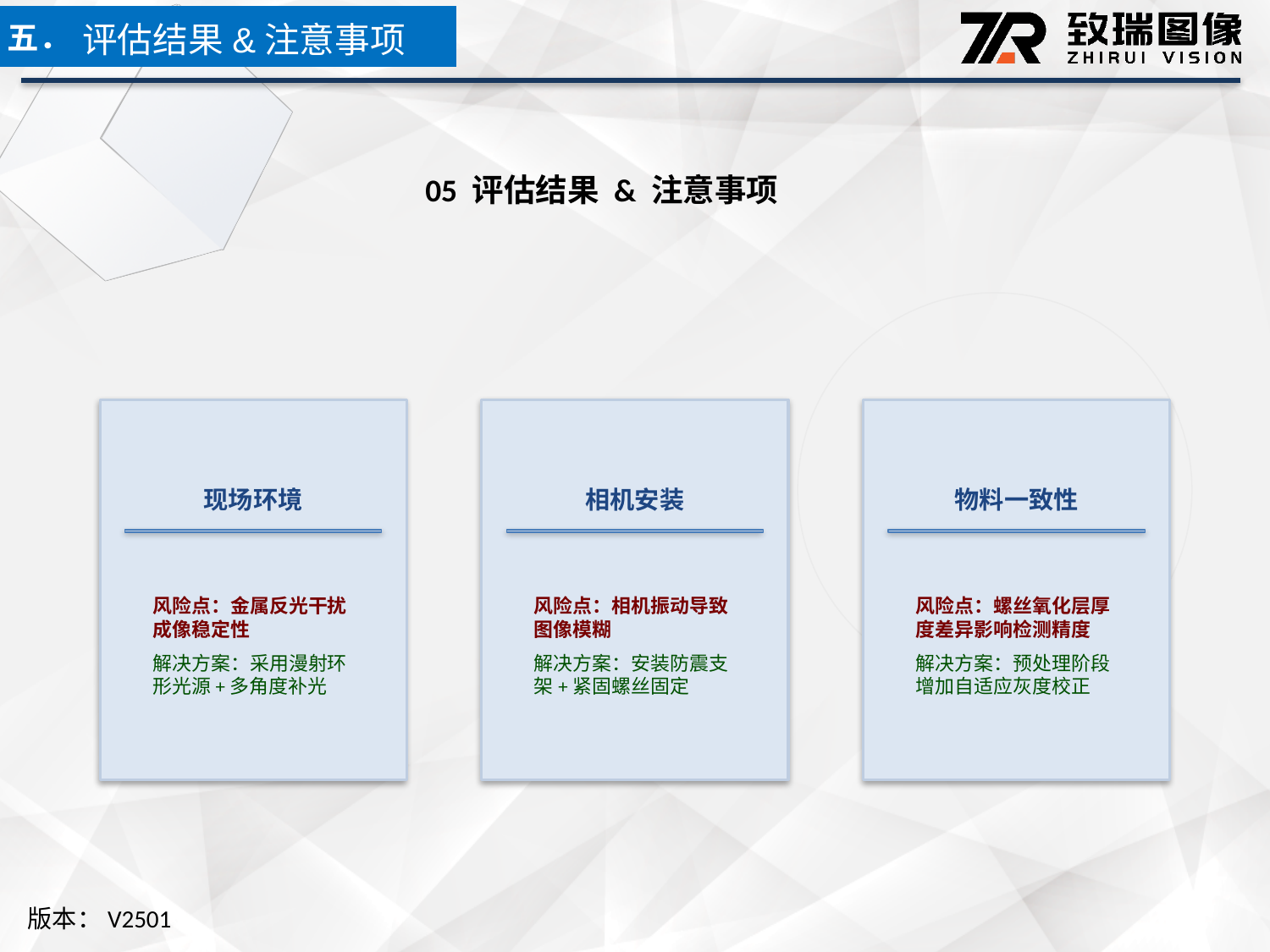

五．
评估结果&注意事项

05 评估结果 & 注意事项

现场环境

相机安装

物料一致性

风险点：金属反光干扰成像稳定性
解决方案：采用漫射环形光源+多角度补光

风险点：相机振动导致图像模糊
解决方案：安装防震支架+紧固螺丝固定

风险点：螺丝氧化层厚度差异影响检测精度
解决方案：预处理阶段增加自适应灰度校正